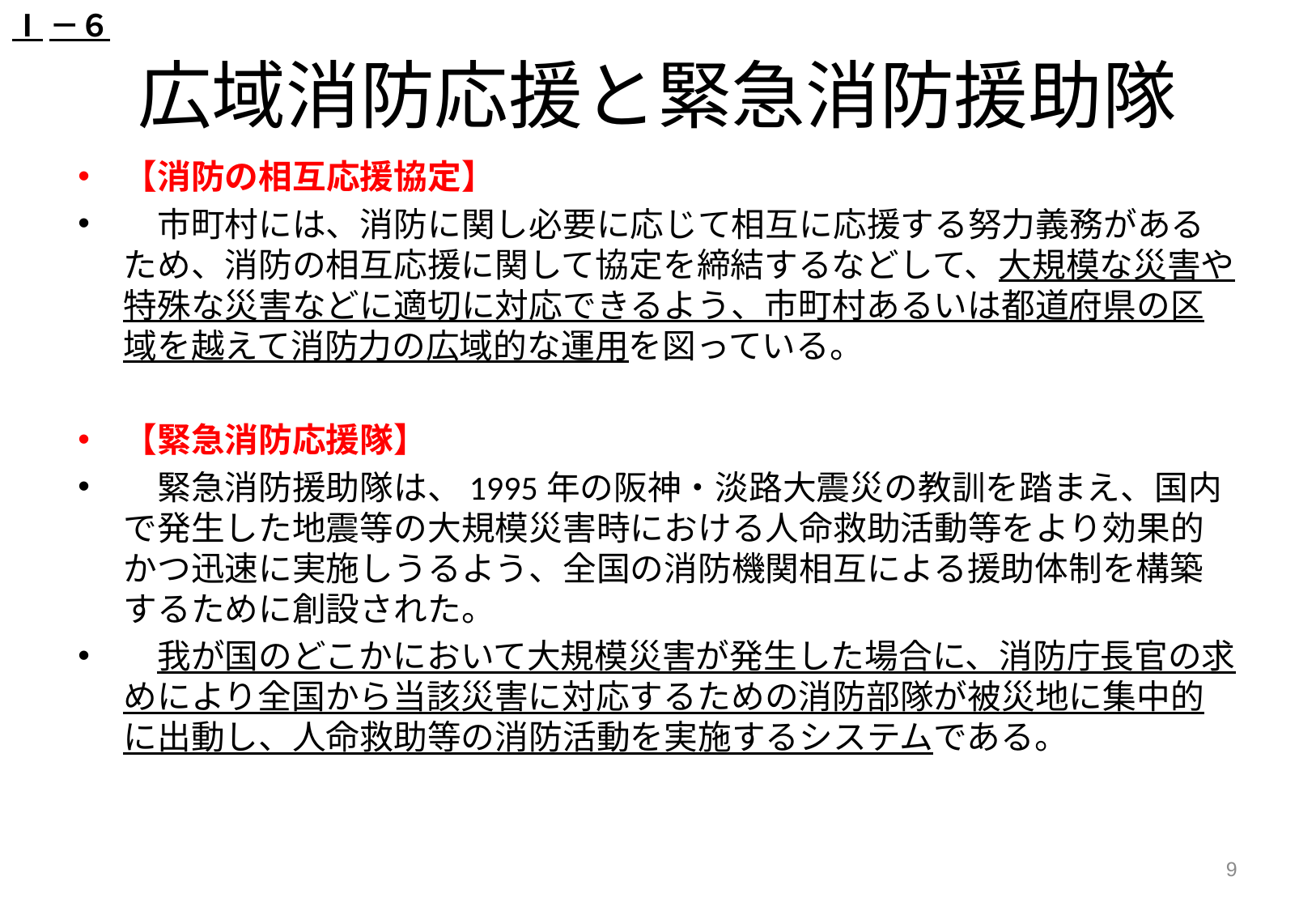

Ⅰ－６
# 広域消防応援と緊急消防援助隊
【消防の相互応援協定】
　市町村には、消防に関し必要に応じて相互に応援する努力義務があるため、消防の相互応援に関して協定を締結するなどして、大規模な災害や特殊な災害などに適切に対応できるよう、市町村あるいは都道府県の区域を越えて消防力の広域的な運用を図っている。

【緊急消防応援隊】
　緊急消防援助隊は、1995年の阪神・淡路大震災の教訓を踏まえ、国内で発生した地震等の大規模災害時における人命救助活動等をより効果的かつ迅速に実施しうるよう、全国の消防機関相互による援助体制を構築するために創設された。
　我が国のどこかにおいて大規模災害が発生した場合に、消防庁長官の求めにより全国から当該災害に対応するための消防部隊が被災地に集中的に出動し、人命救助等の消防活動を実施するシステムである。
9